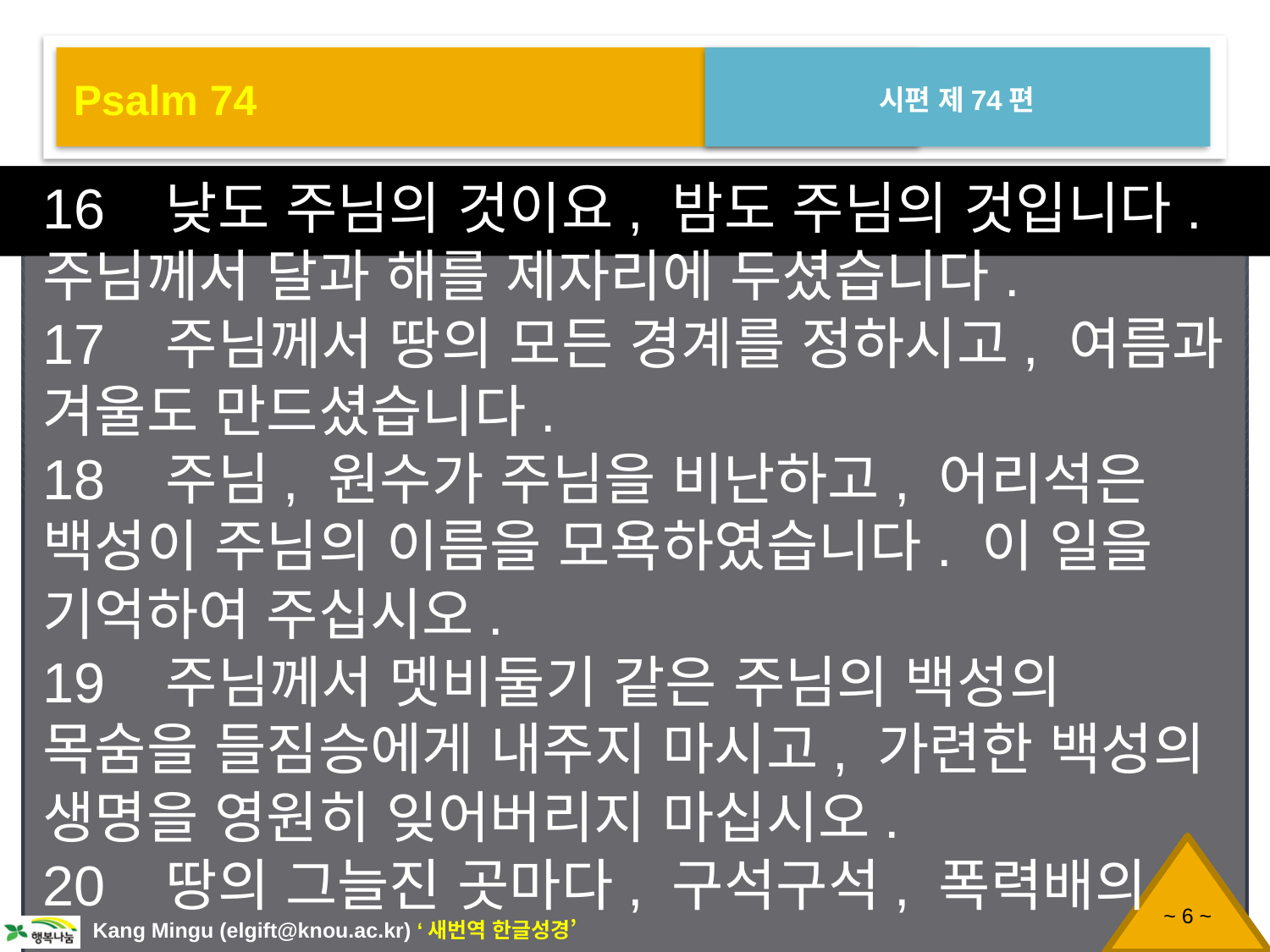

Psalm 74
시편 제74편
16   낮도 주님의 것이요, 밤도 주님의 것입니다. 주님께서 달과 해를 제자리에 두셨습니다.
17   주님께서 땅의 모든 경계를 정하시고, 여름과 겨울도 만드셨습니다.
18   주님, 원수가 주님을 비난하고, 어리석은 백성이 주님의 이름을 모욕하였습니다. 이 일을 기억하여 주십시오.
19   주님께서 멧비둘기 같은 주님의 백성의 목숨을 들짐승에게 내주지 마시고, 가련한 백성의 생명을 영원히 잊어버리지 마십시오.
20   땅의 그늘진 곳마다, 구석구석, 폭력배의